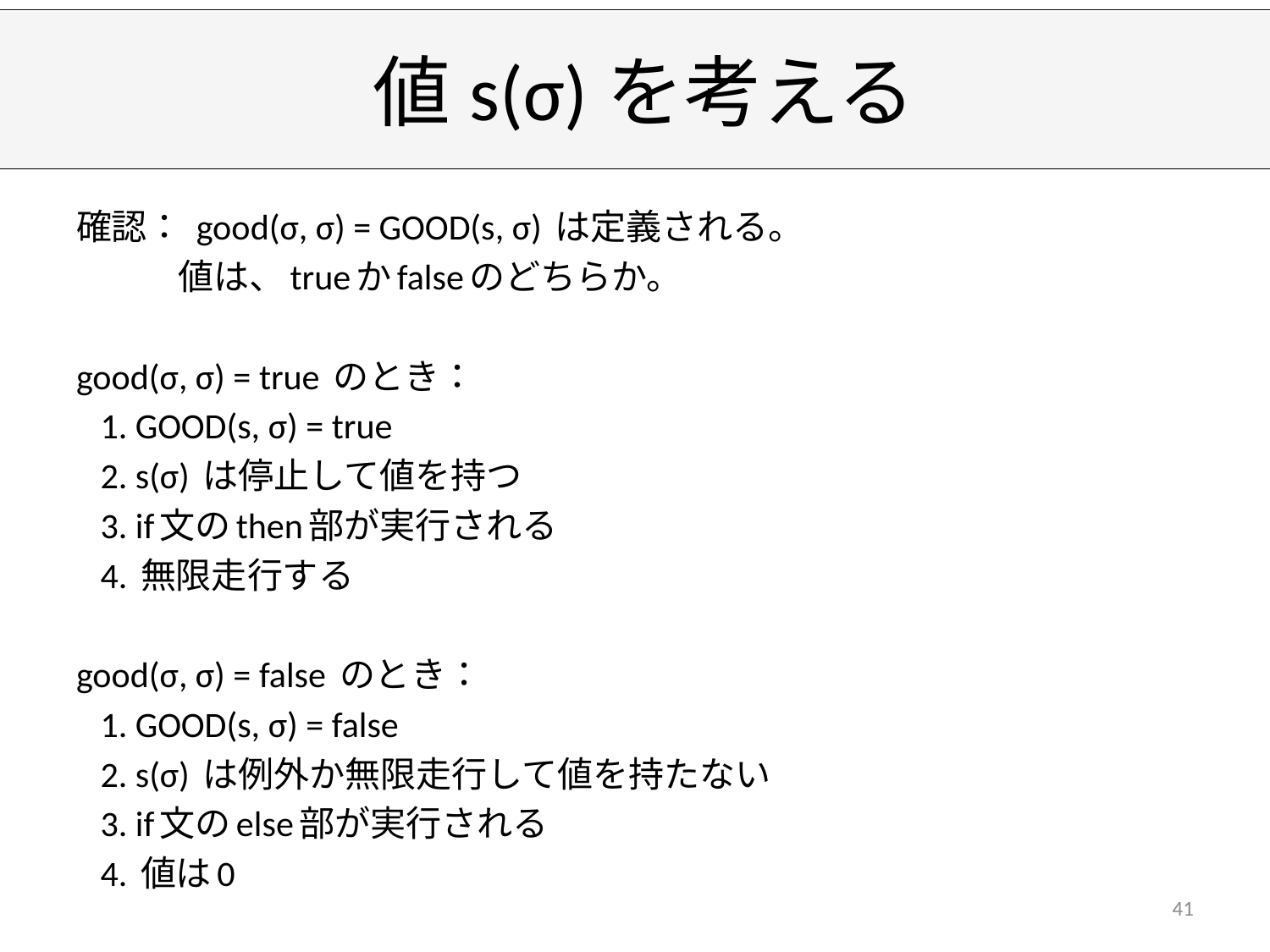

# 値s(σ)を考える
確認： good(σ, σ) = GOOD(s, σ) は定義される。
            値は、trueかfalseのどちらか。

good(σ, σ) = true のとき：
   1. GOOD(s, σ) = true
   2. s(σ) は停止して値を持つ
   3. if文のthen部が実行される
   4. 無限走行する

good(σ, σ) = false のとき：
   1. GOOD(s, σ) = false
   2. s(σ) は例外か無限走行して値を持たない
   3. if文のelse部が実行される
   4. 値は0
41